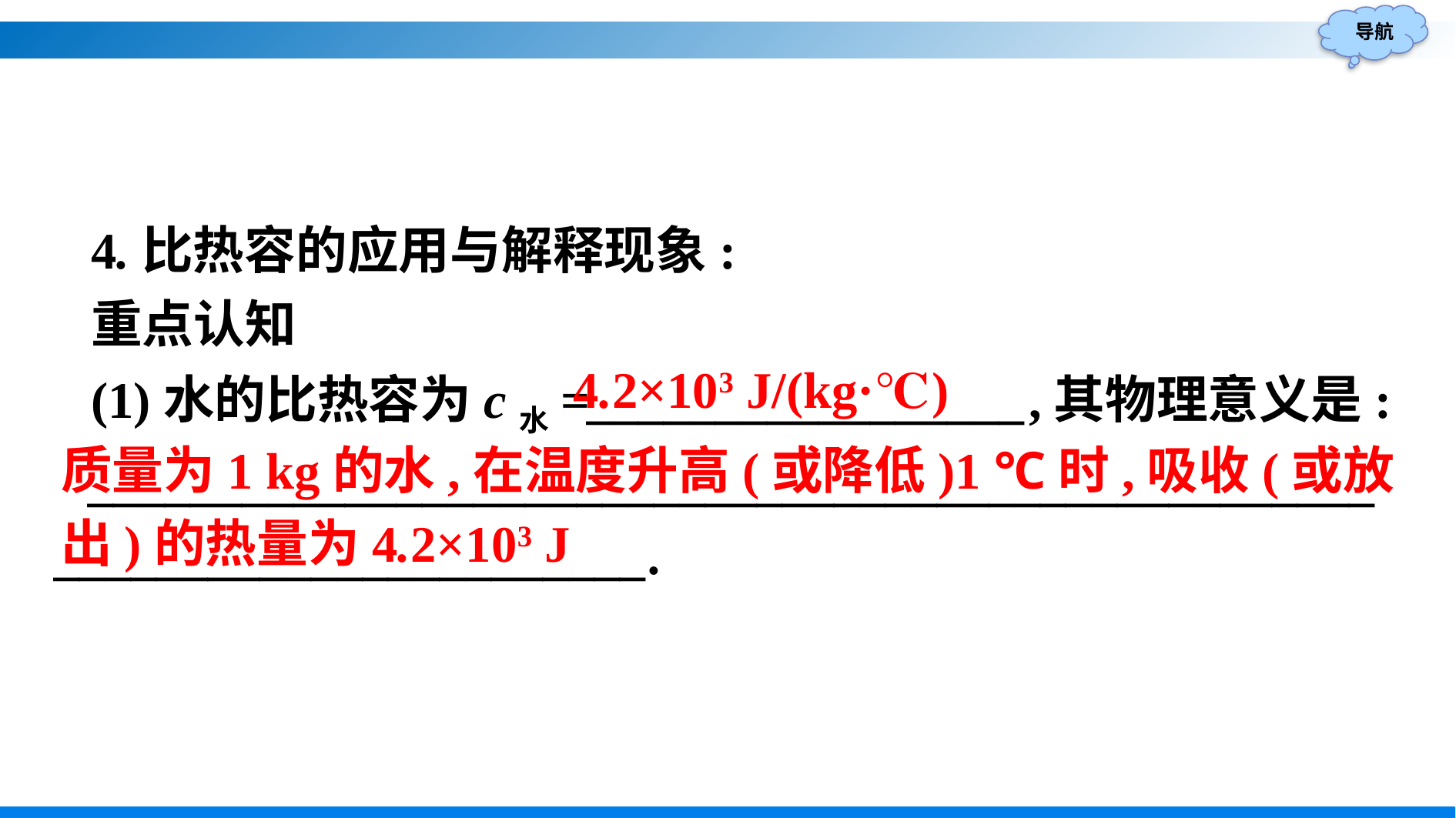

4.比热容的应用与解释现象:
重点认知
(1)水的比热容为c水=_________________,其物理意义是:
_________________________________________________________________________.
4.2×103 J/(kg·℃)
质量为1 kg的水,在温度升高(或降低)1 ℃时,吸收(或放出)的热量为4.2×103 J